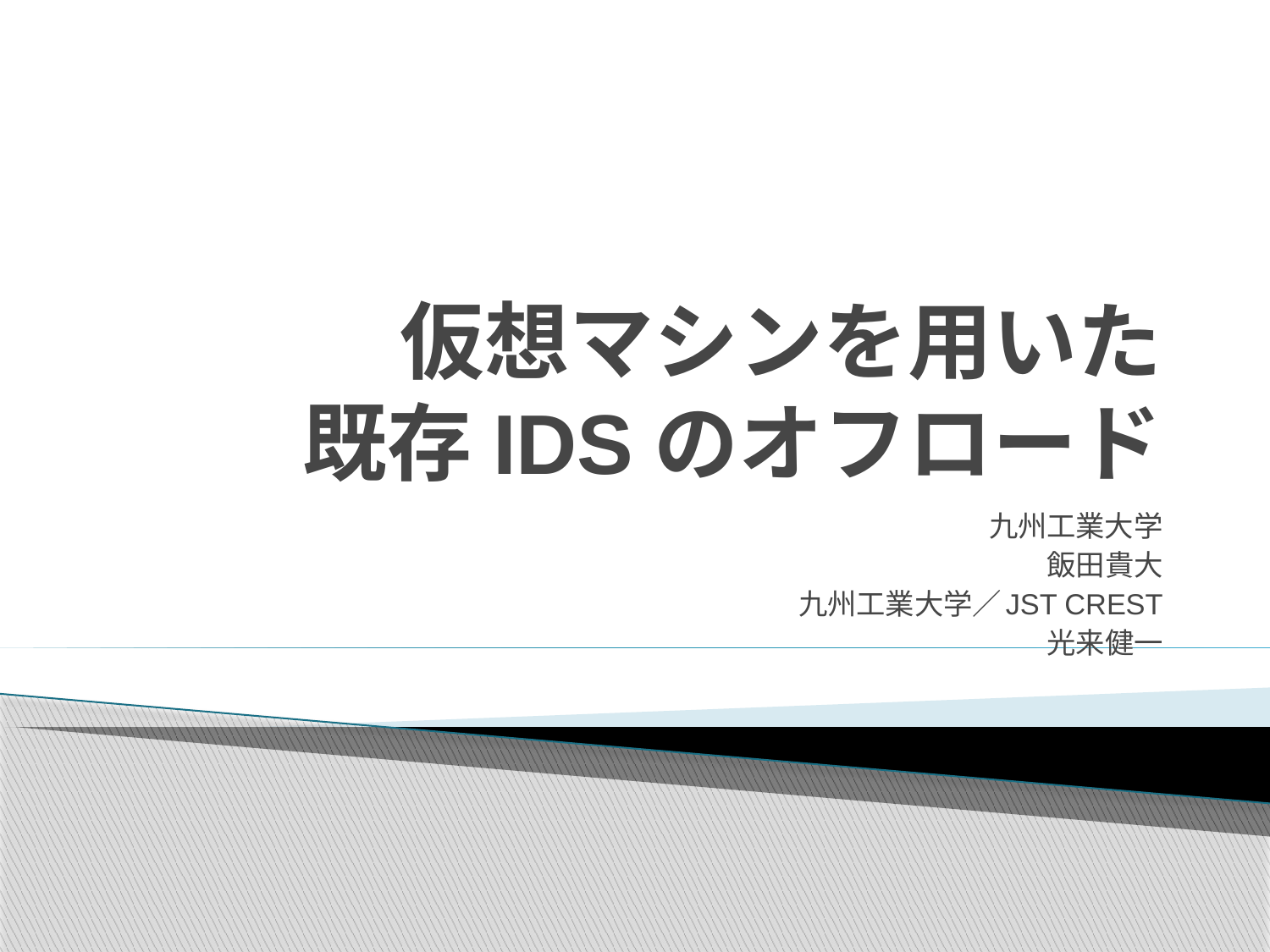

# 仮想マシンを用いた 既存IDSのオフロード
九州工業大学
飯田貴大
九州工業大学／JST CREST
光来健一